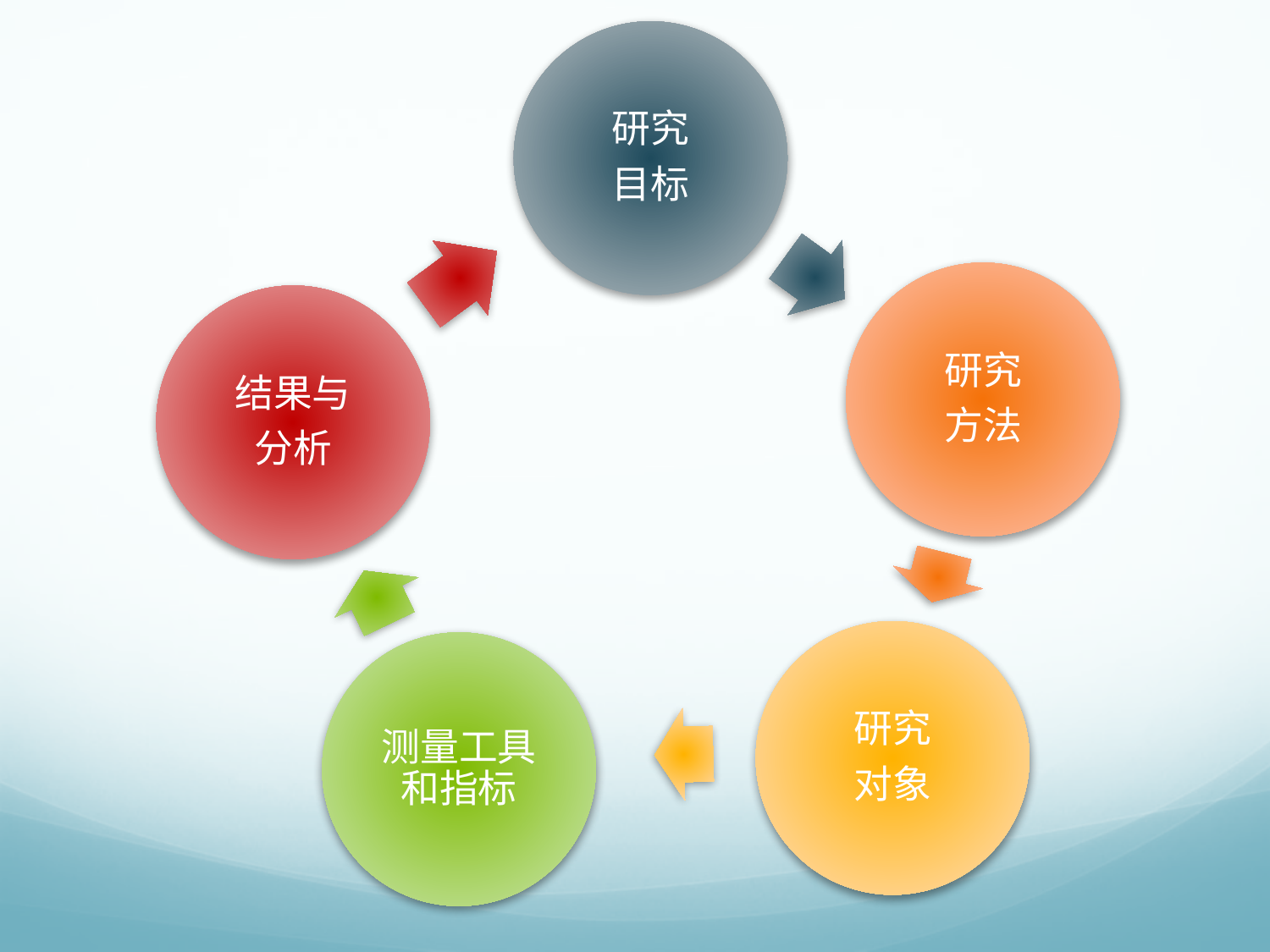

研究
目标

研究
方法

研究
对象

测量工具和指标

结果与
分析